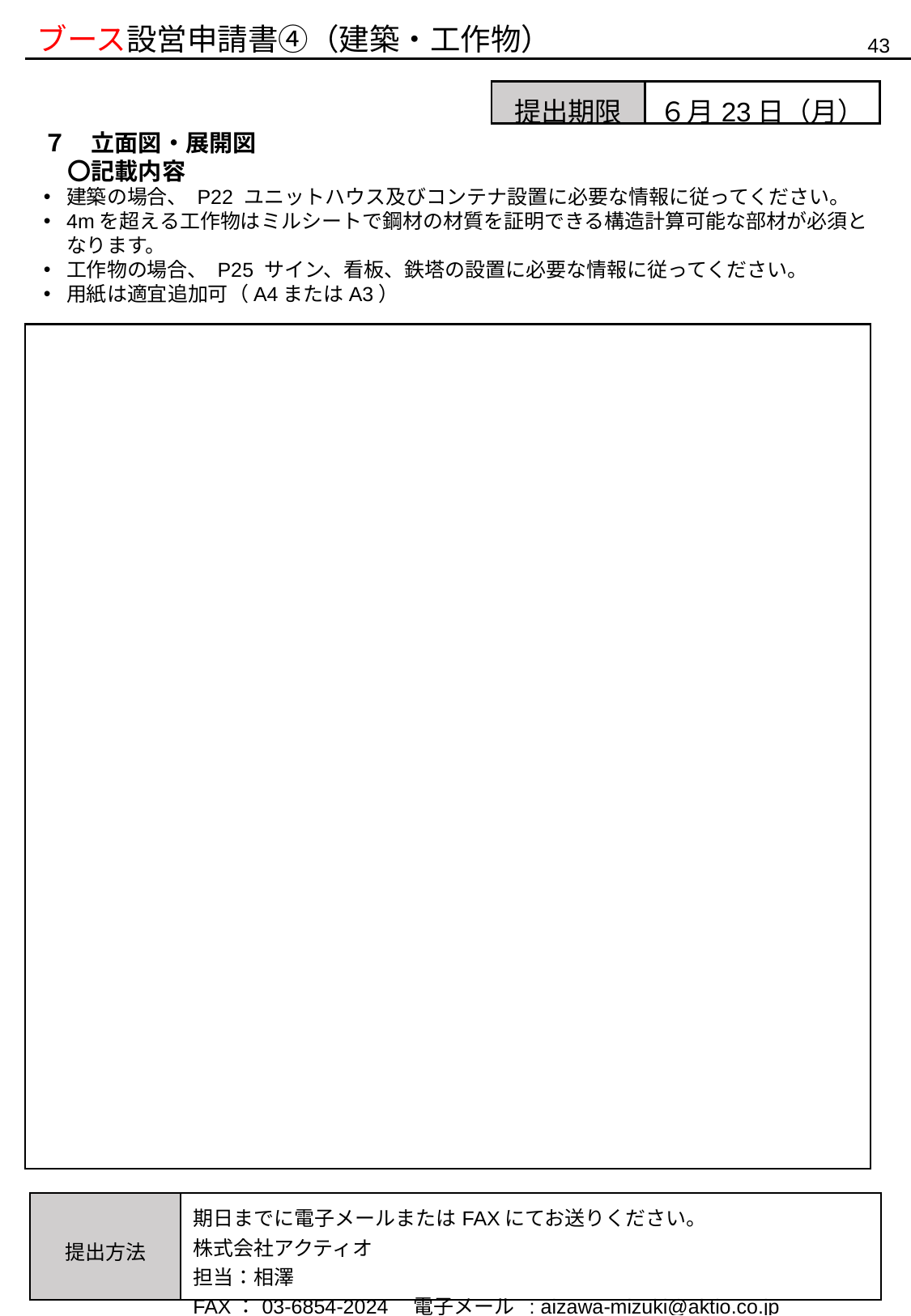

ブース設営申請書④（建築・工作物）
43
| 提出期限 | ６月23日（月） |
| --- | --- |
７　立面図・展開図
　〇記載内容
建築の場合、 P22 ユニットハウス及びコンテナ設置に必要な情報に従ってください。
4mを超える工作物はミルシートで鋼材の材質を証明できる構造計算可能な部材が必須となります。
工作物の場合、 P25 サイン、看板、鉄塔の設置に必要な情報に従ってください。
用紙は適宜追加可（A4またはA3）
ページ確認
＜立面図・展開図＞

| 提出方法 | 期日までに電子メールまたはFAXにてお送りください。 株式会社アクティオ 担当：相澤 FAX：03-6854-2024　電子メール : aizawa-mizuki@aktio.co.jp |
| --- | --- |